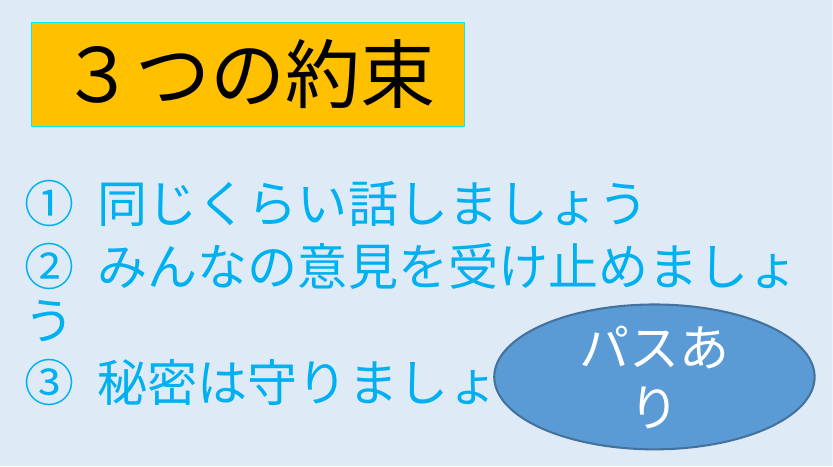

# ３つの約束
① 同じくらい話しましょう
② みんなの意見を受け止めましょう
③ 秘密は守りましょう
パスあり
3